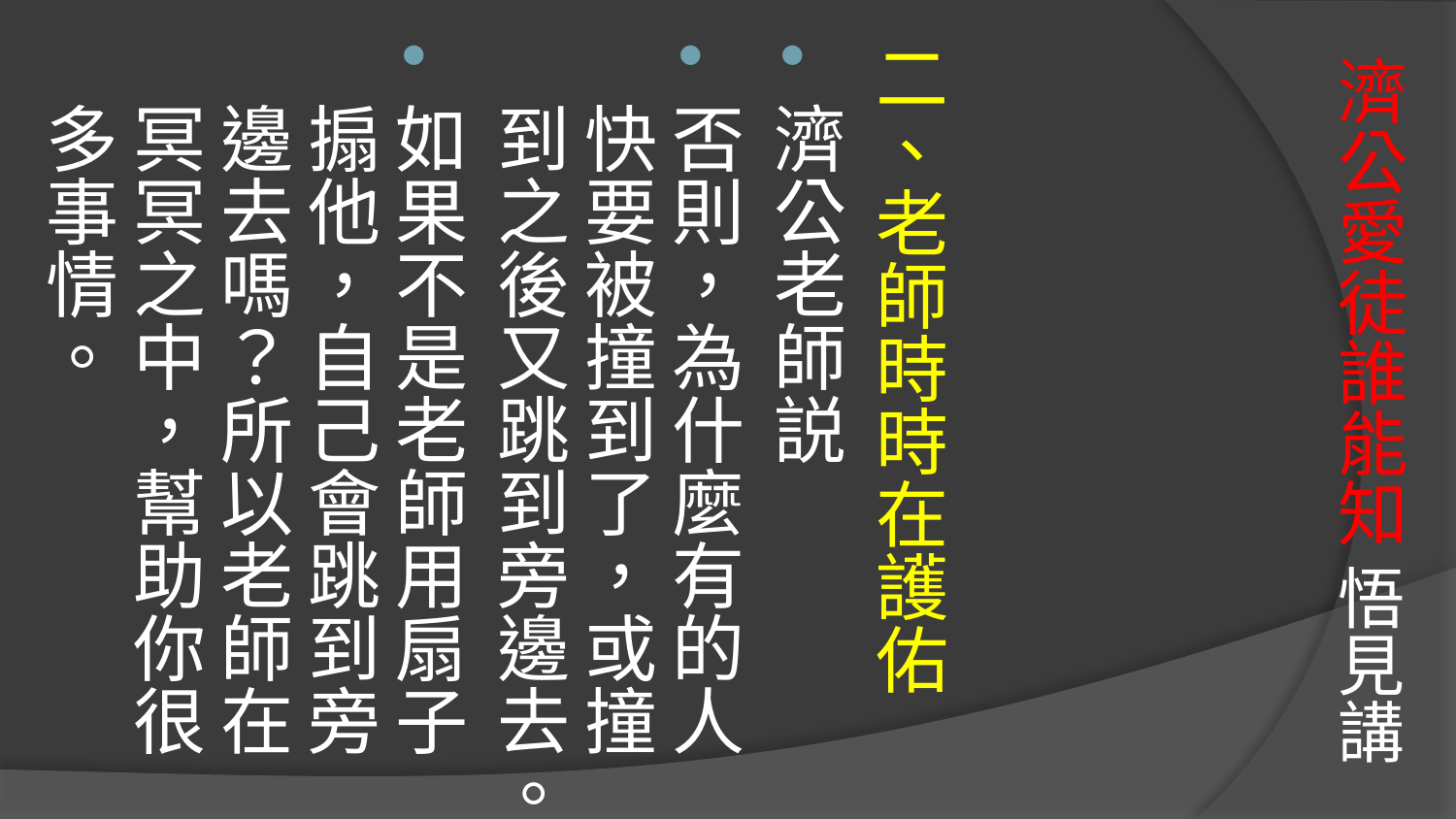

二、老師時時在護佑
濟公老師説
否則，為什麼有的人快要被撞到了，或撞到之後又跳到旁邊去。
如果不是老師用扇子搧他，自己會跳到旁邊去嗎？所以老師在冥冥之中，幫助你很多事情。
# 濟公愛徒誰能知 悟見講